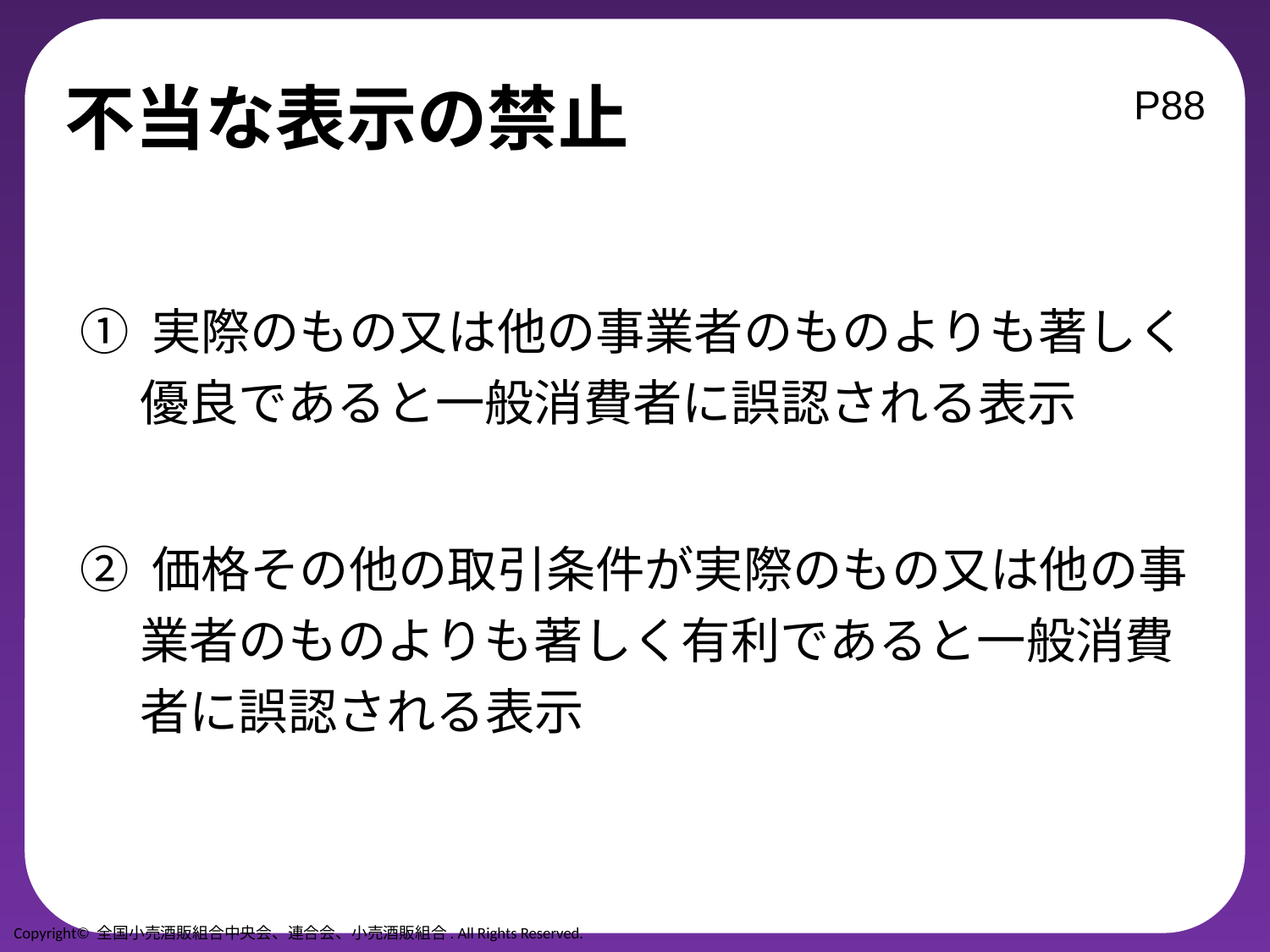

# 不当な表示の禁止
P88

① 実際のもの又は他の事業者のものよりも著しく
　 優良であると一般消費者に誤認される表示

② 価格その他の取引条件が実際のもの又は他の事
　 業者のものよりも著しく有利であると一般消費
　 者に誤認される表示

Copyright© 全国小売酒販組合中央会、連合会、小売酒販組合. All Rights Reserved.